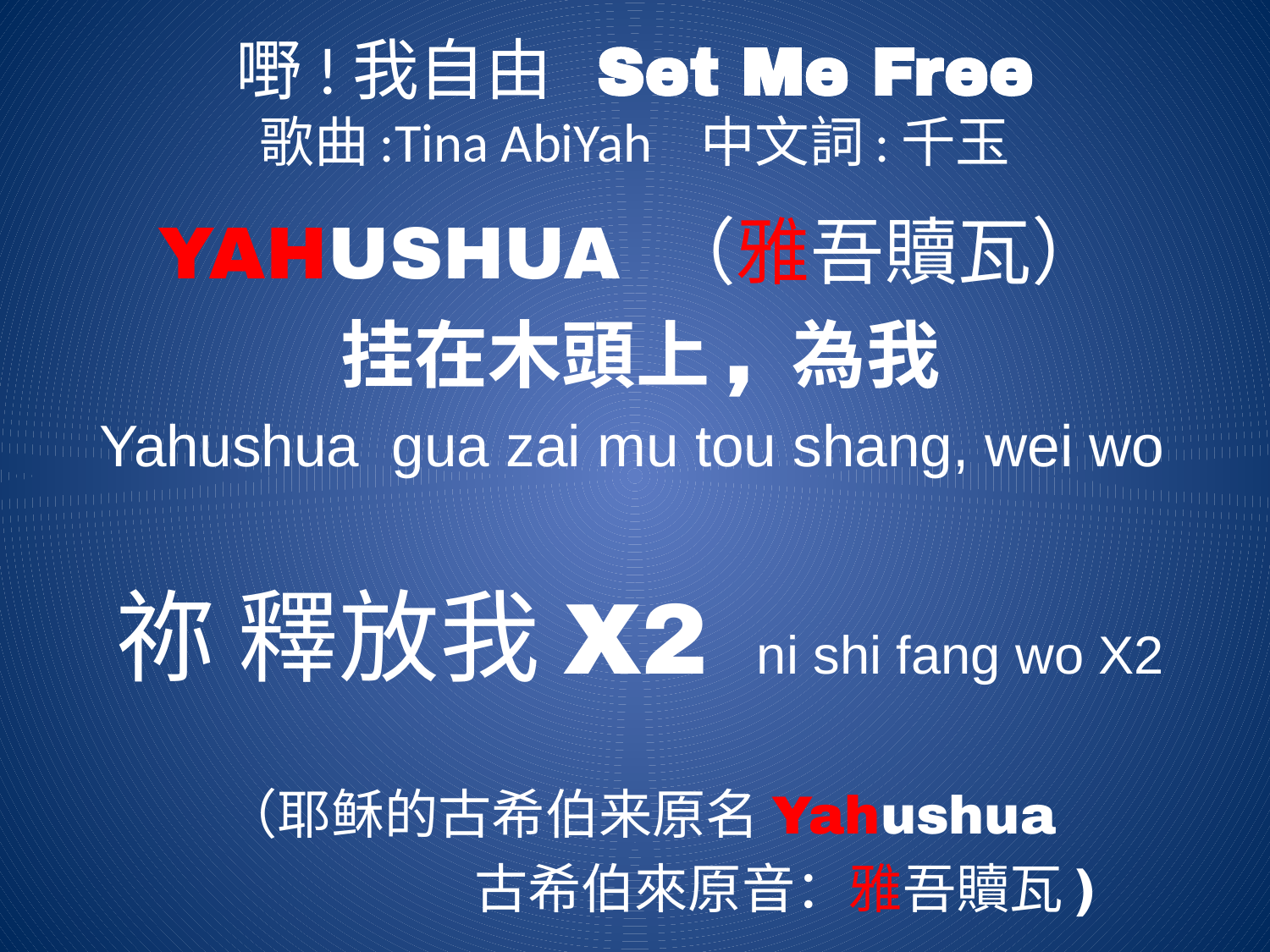

# 嘢!我自由  Set Me Free 歌曲:Tina AbiYah   中文詞:千玉
YAHUSHUA （雅吾贖瓦）
挂在木頭上, 為我
Yahushua  gua zai mu tou shang, wei wo

祢 釋放我X2  ni shi fang wo X2

（耶稣的古希伯来原名Yahushua
                       古希伯來原音：雅吾贖瓦)